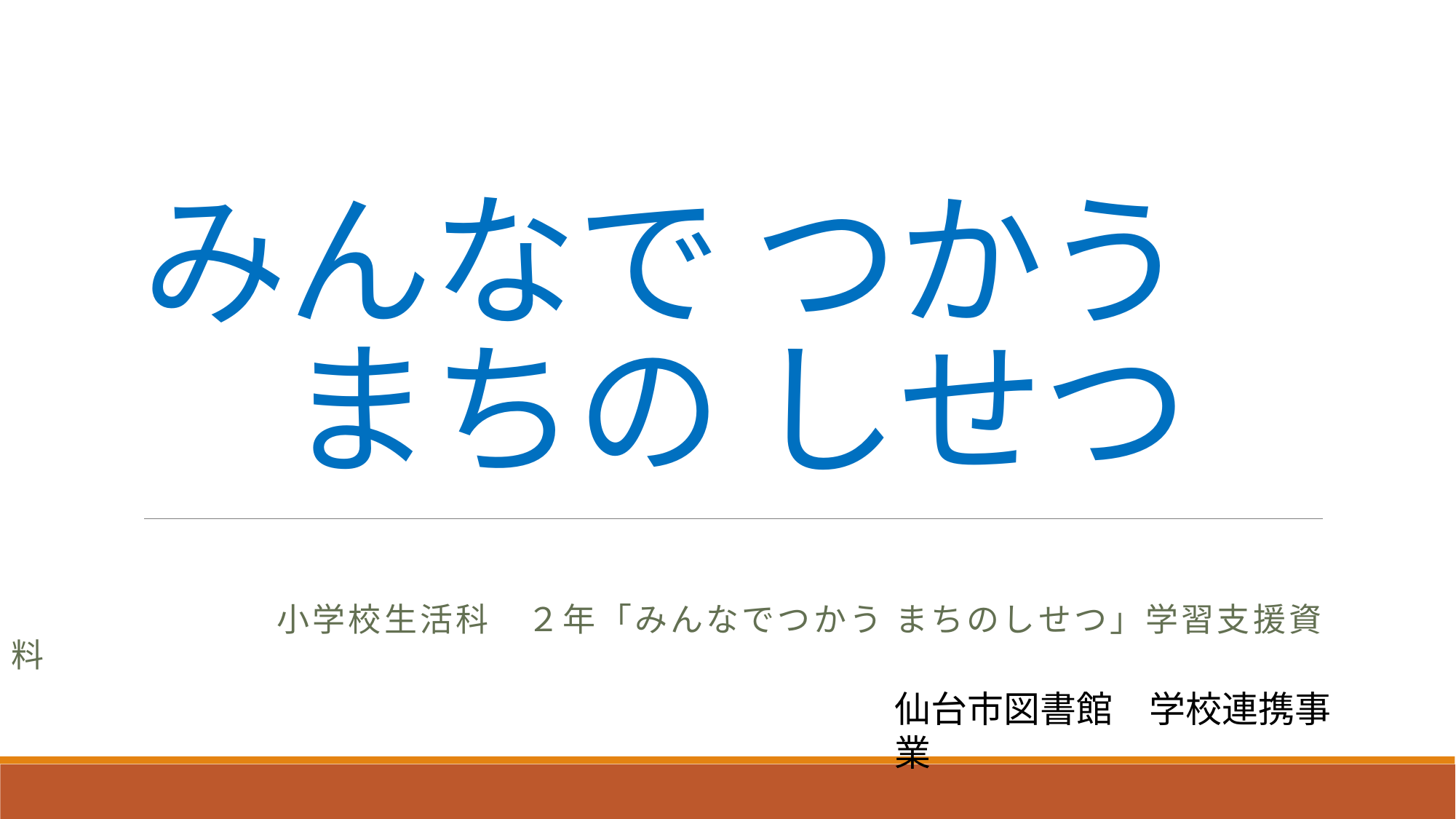

# みんなで つかう 　まちの しせつ

　　　　　　　　小学校生活科　２年「みんなでつかう まちのしせつ」学習支援資料
仙台市図書館　学校連携事業